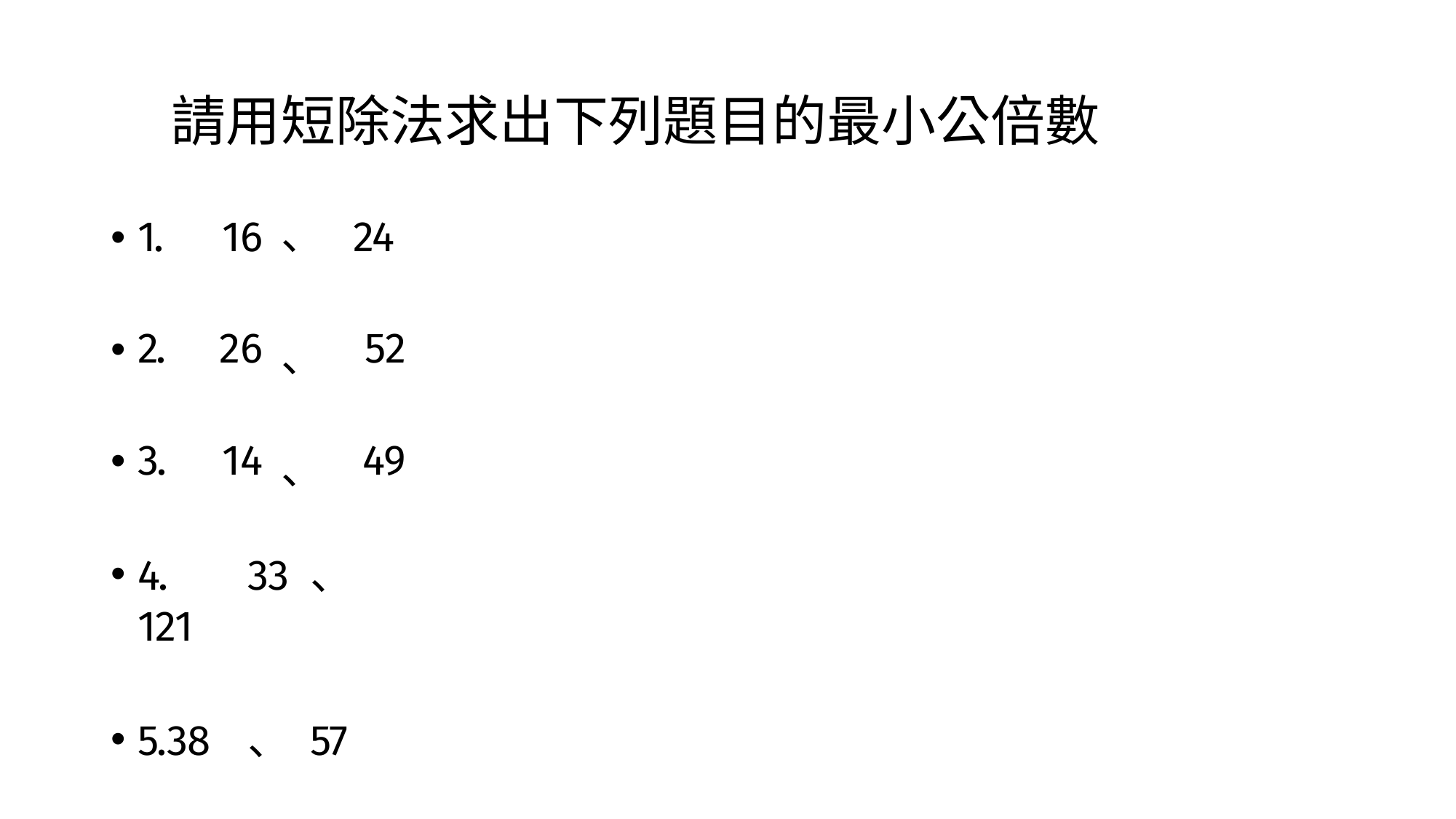

# 請用短除法求出下列題目的最小公倍數
| 1. | 16 | 、 | 24 |
| --- | --- | --- | --- |
| 2. | 26 | 、 | 52 |
| 3. | 14 | 、 | 49 |
4.	33	、 121

5.	38	、	57